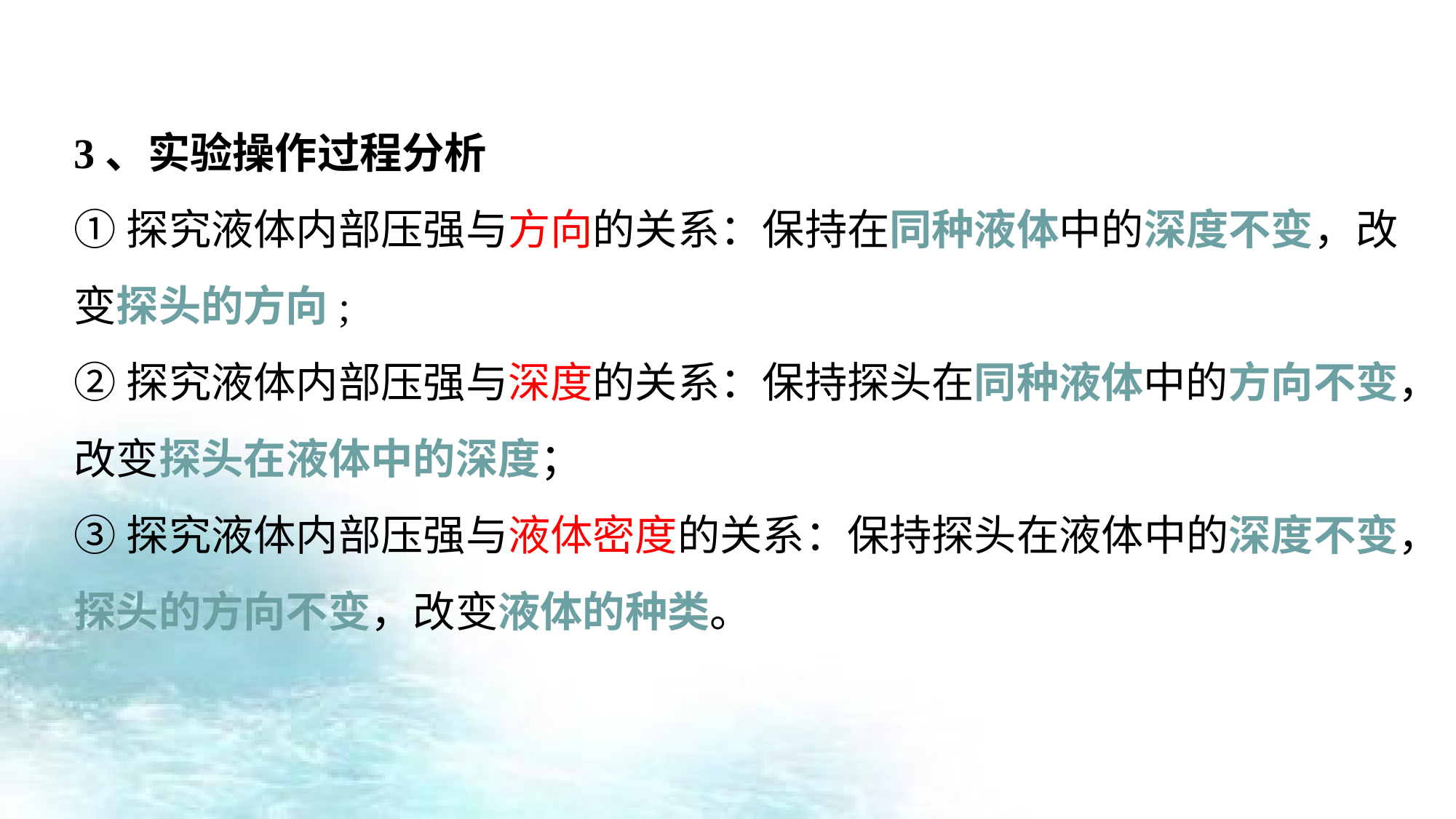

3、实验操作过程分析
①探究液体内部压强与方向的关系：保持在同种液体中的深度不变，改变探头的方向;
②探究液体内部压强与深度的关系：保持探头在同种液体中的方向不变，改变探头在液体中的深度；
③探究液体内部压强与液体密度的关系：保持探头在液体中的深度不变，探头的方向不变，改变液体的种类。